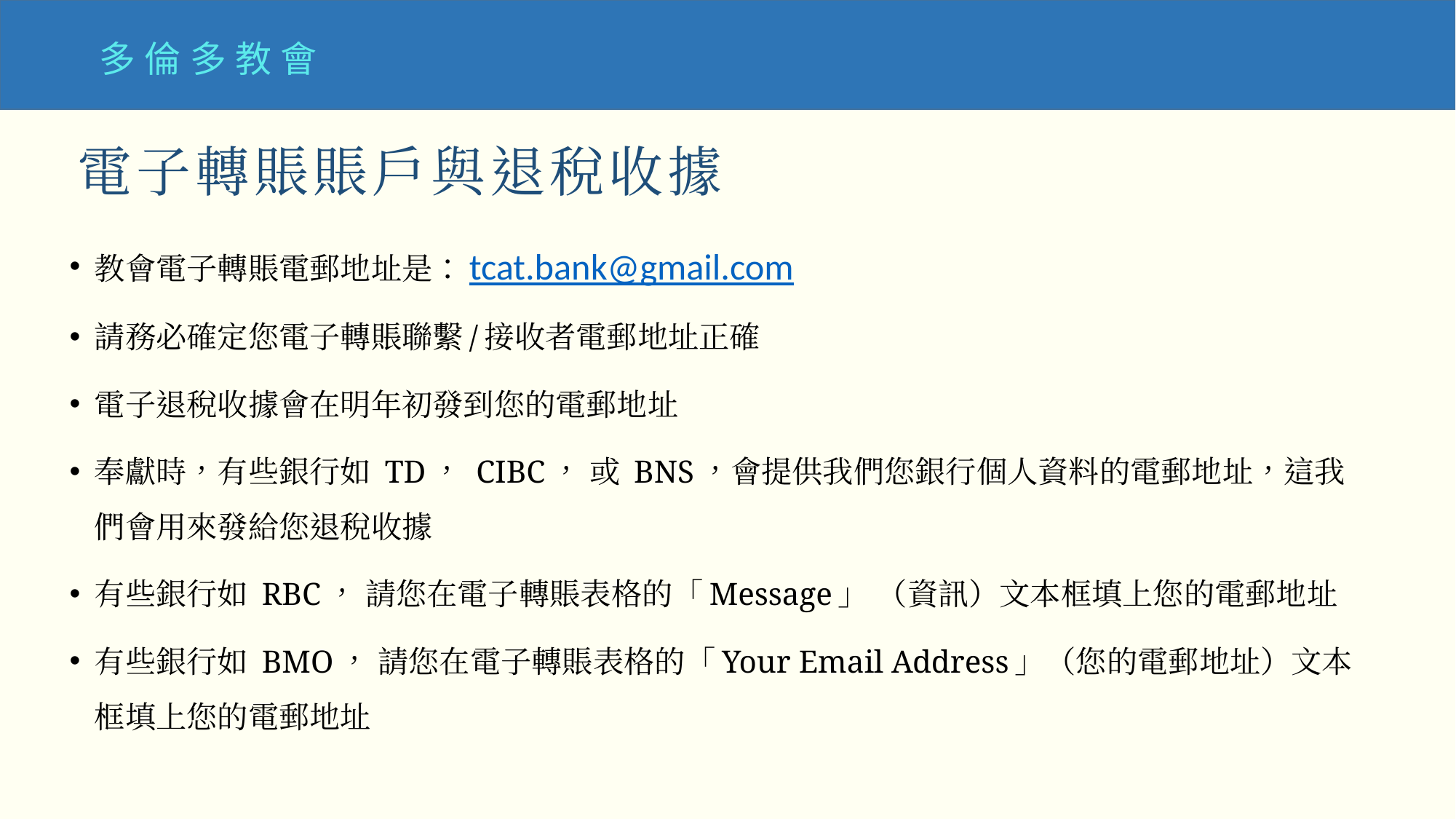

多倫多教會
# 電子轉賬賬戶與退稅收據
教會電子轉賬電郵地址是：tcat.bank@gmail.com
請務必確定您電子轉賬聯繫/接收者電郵地址正確
電子退稅收據會在明年初發到您的電郵地址
奉獻時，有些銀行如 TD， CIBC， 或 BNS，會提供我們您銀行個人資料的電郵地址，這我們會用來發給您退稅收據
有些銀行如 RBC， 請您在電子轉賬表格的「Message」 （資訊）文本框填上您的電郵地址
有些銀行如 BMO， 請您在電子轉賬表格的「Your Email Address」（您的電郵地址）文本框填上您的電郵地址